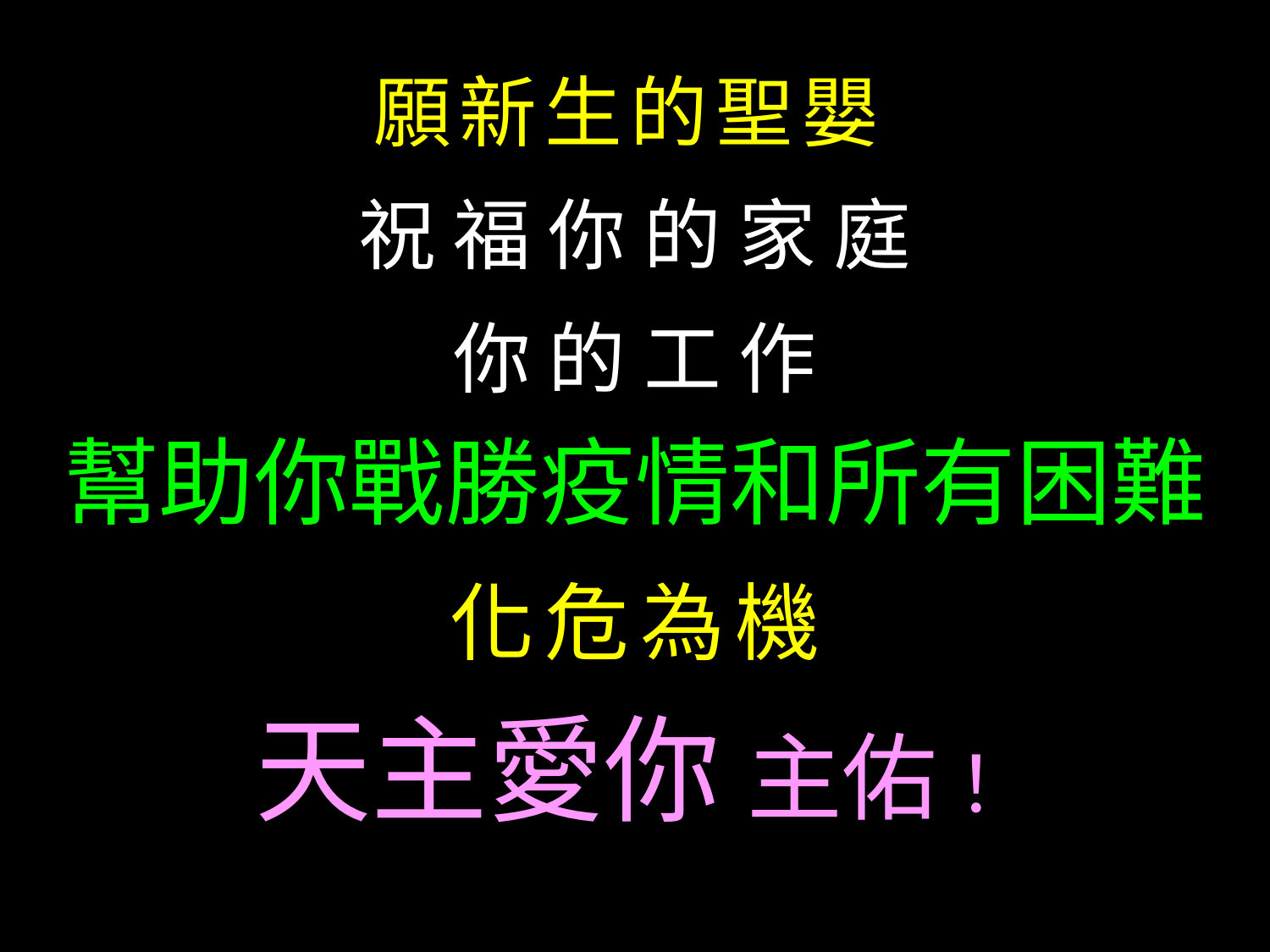

願 新 生 的 聖 嬰
祝 福 你 的 家 庭
你 的 工 作
幫助你戰勝疫情和所有困難
化危為機
天主愛你 主佑！